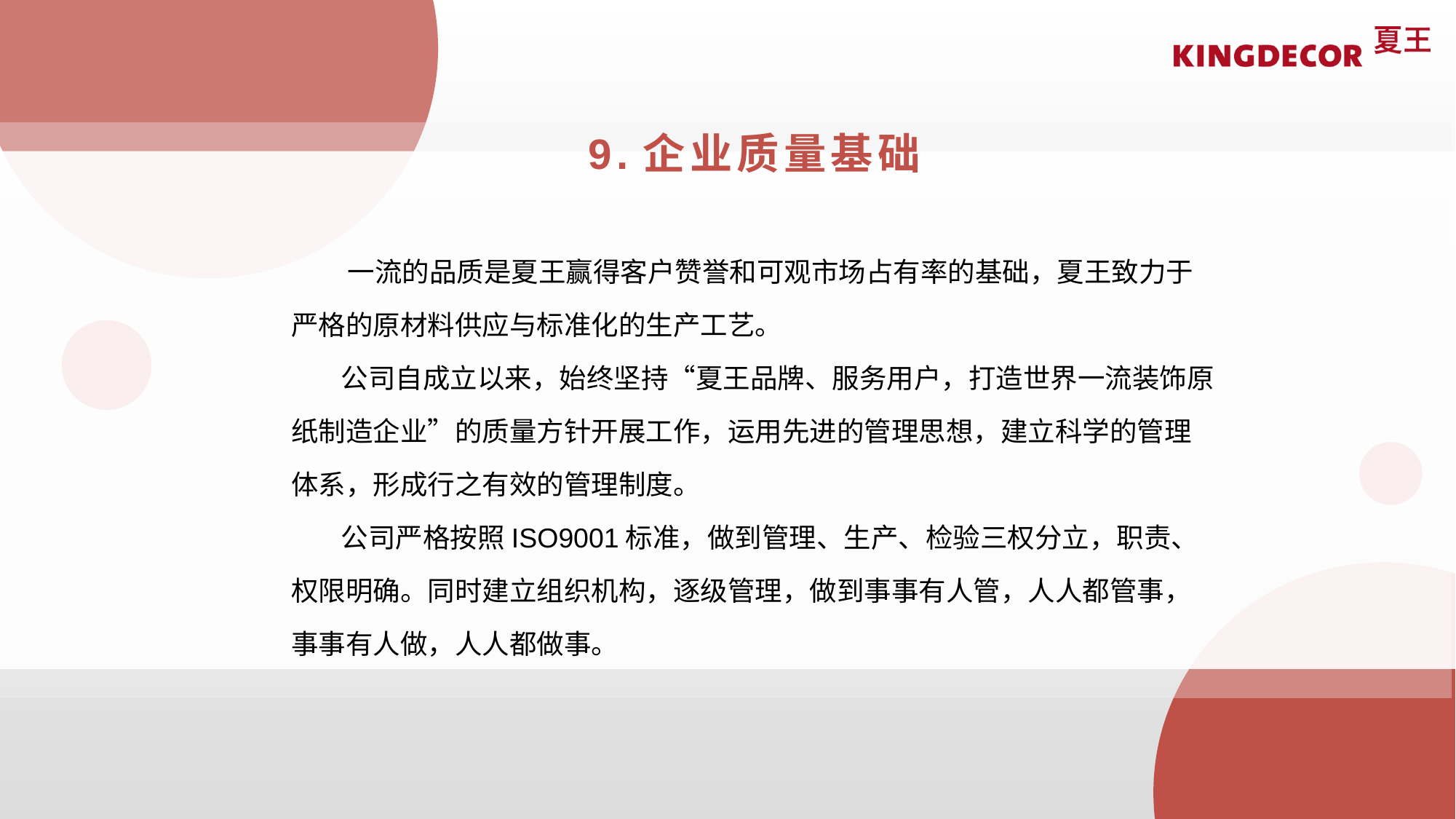

9.企业质量基础

        一流的品质是夏王赢得客户赞誉和可观市场占有率的基础，夏王致力于严格的原材料供应与标准化的生产工艺。
       公司自成立以来，始终坚持“夏王品牌、服务用户，打造世界一流装饰原纸制造企业”的质量方针开展工作，运用先进的管理思想，建立科学的管理体系，形成行之有效的管理制度。
       公司严格按照ISO9001标准，做到管理、生产、检验三权分立，职责、权限明确。同时建立组织机构，逐级管理，做到事事有人管，人人都管事，事事有人做，人人都做事。